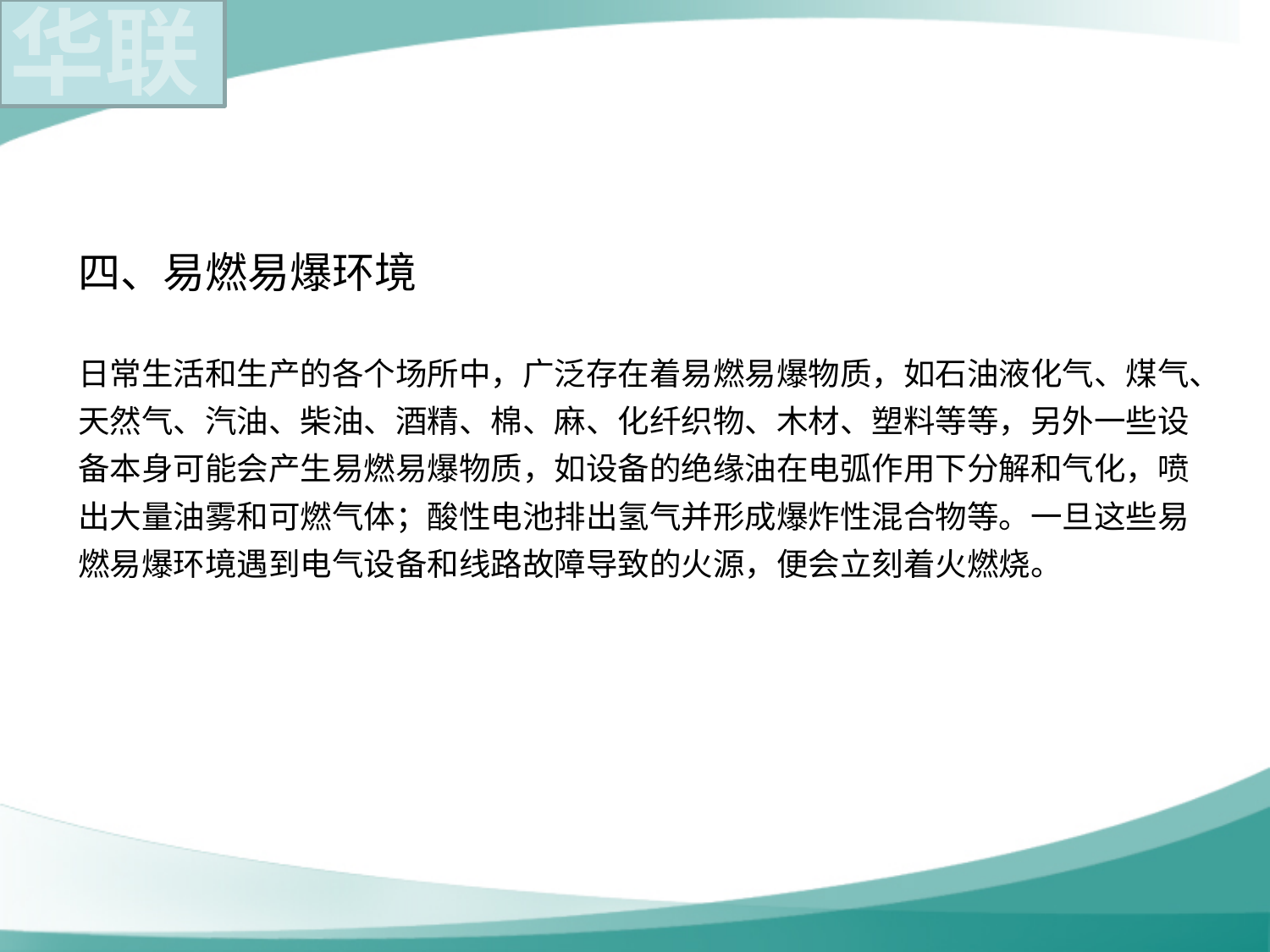

四、易燃易爆环境
日常生活和生产的各个场所中，广泛存在着易燃易爆物质，如石油液化气、煤气、天然气、汽油、柴油、酒精、棉、麻、化纤织物、木材、塑料等等，另外一些设备本身可能会产生易燃易爆物质，如设备的绝缘油在电弧作用下分解和气化，喷出大量油雾和可燃气体；酸性电池排出氢气并形成爆炸性混合物等。一旦这些易燃易爆环境遇到电气设备和线路故障导致的火源，便会立刻着火燃烧。